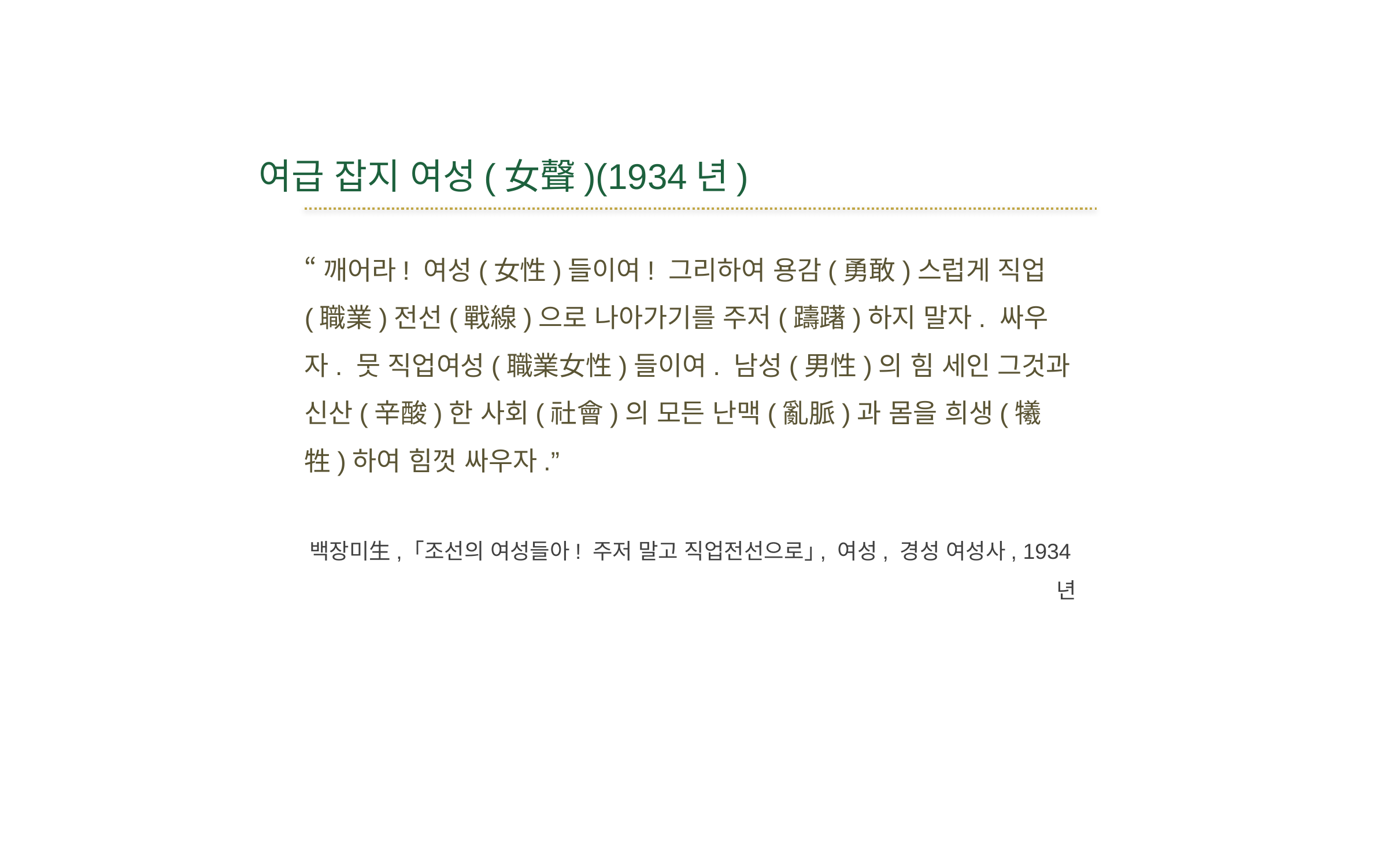

# 여급 잡지 여성(女聲)(1934년)
“깨어라! 여성(女性)들이여! 그리하여 용감(勇敢)스럽게 직업(職業)전선(戰線)으로 나아가기를 주저(躊躇)하지 말자. 싸우자. 뭇 직업여성(職業女性)들이여. 남성(男性)의 힘 세인 그것과 신산(辛酸)한 사회(社會)의 모든 난맥(亂脈)과 몸을 희생(犧牲)하여 힘껏 싸우자.”

백장미生, ｢조선의 여성들아! 주저 말고 직업전선으로｣, 여성, 경성 여성사, 1934년